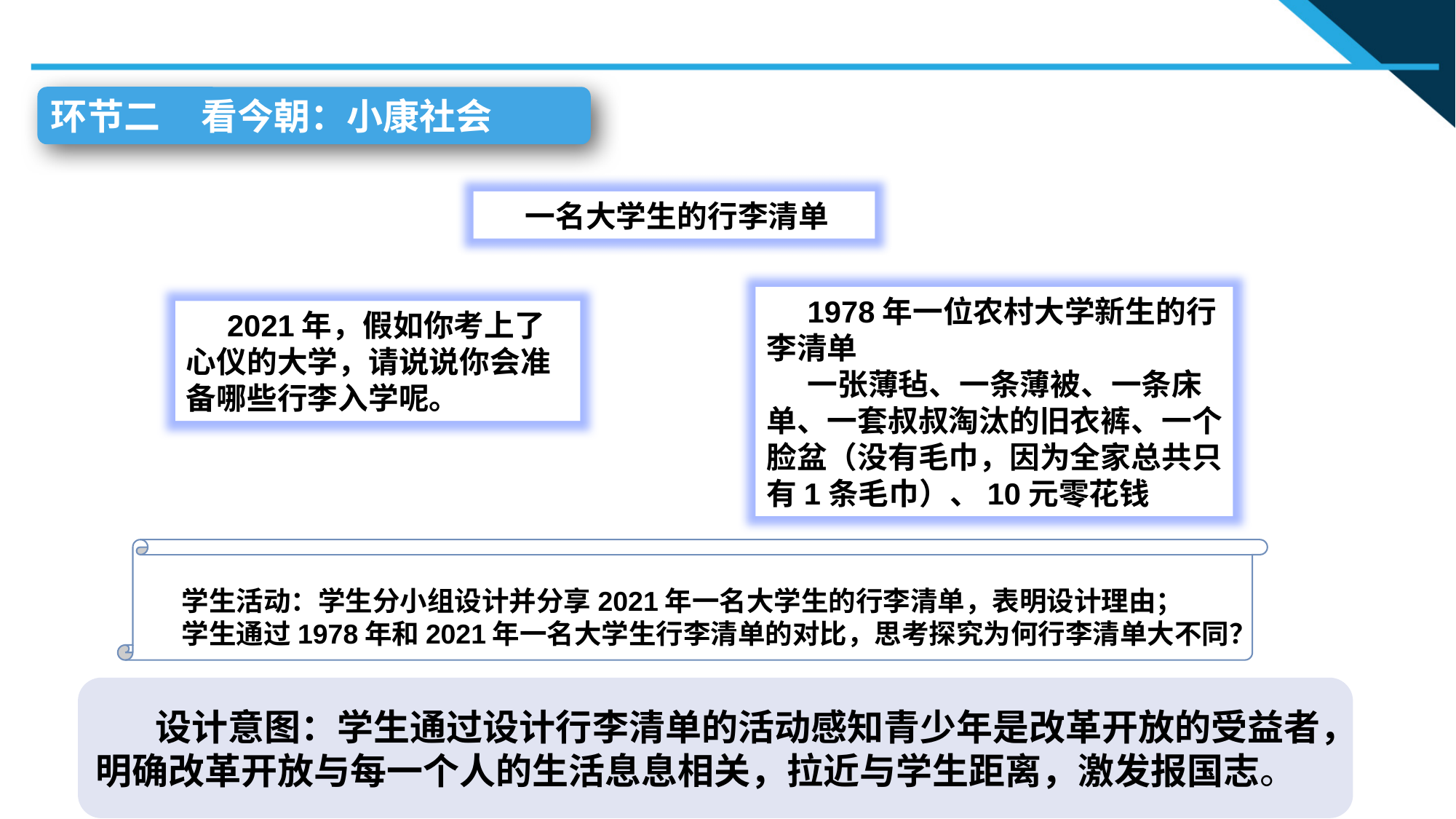

环节二     看今朝：小康社会
一名大学生的行李清单
1978年一位农村大学新生的行李清单
一张薄毡、一条薄被、一条床单、一套叔叔淘汰的旧衣裤、一个脸盆（没有毛巾，因为全家总共只有1条毛巾）、10元零花钱
2021年，假如你考上了心仪的大学，请说说你会准备哪些行李入学呢。

学生活动：学生分小组设计并分享2021年一名大学生的行李清单，表明设计理由；
学生通过1978年和2021年一名大学生行李清单的对比，思考探究为何行李清单大不同？
       设计意图：学生通过设计行李清单的活动感知青少年是改革开放的受益者，明确改革开放与每一个人的生活息息相关，拉近与学生距离，激发报国志。